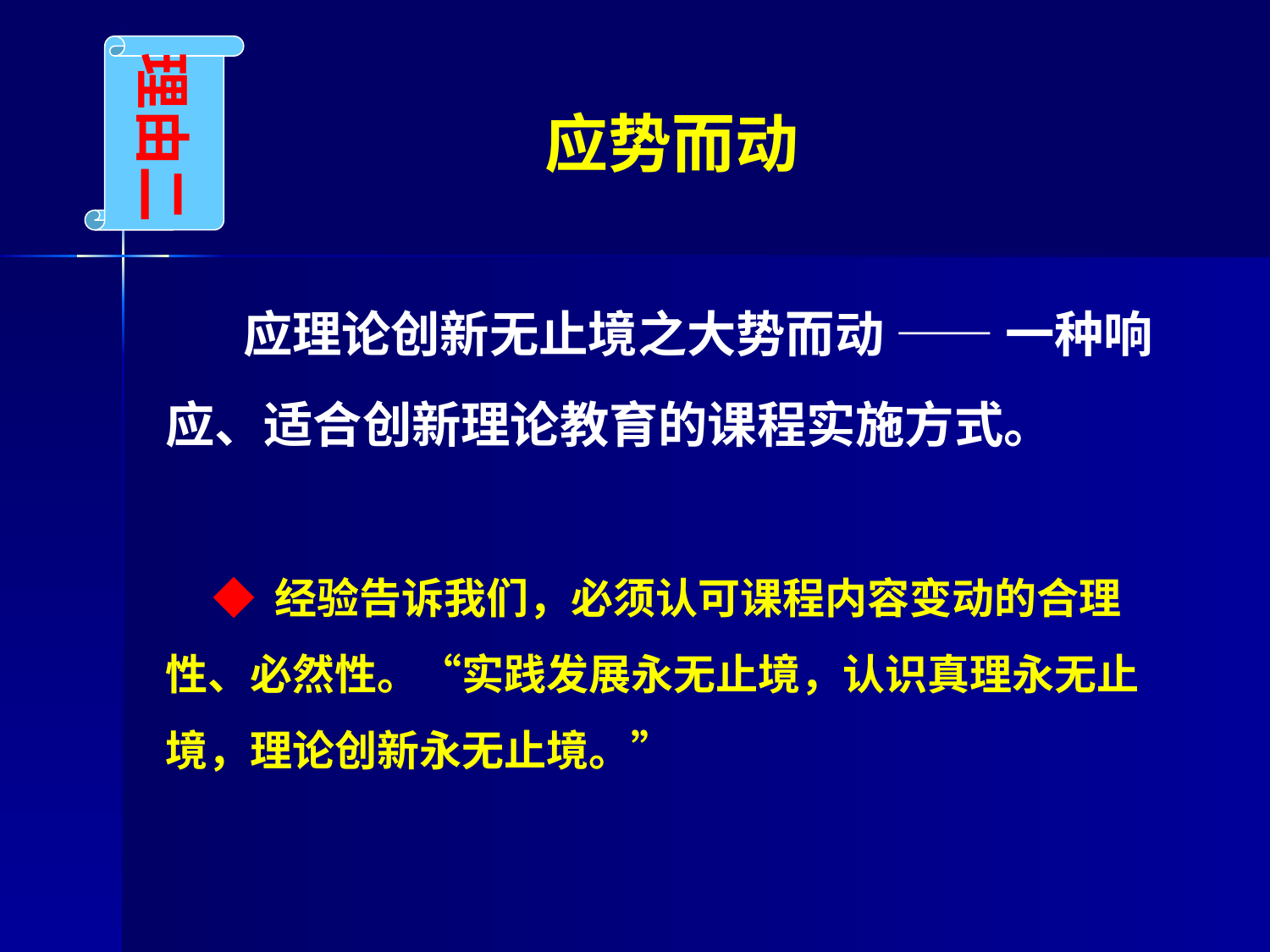

理由二
# 应势而动
          应理论创新无止境之大势而动 —— 一种响应、适合创新理论教育的课程实施方式。

          ◆ 经验告诉我们，必须认可课程内容变动的合理性、必然性。“实践发展永无止境，认识真理永无止境，理论创新永无止境。”